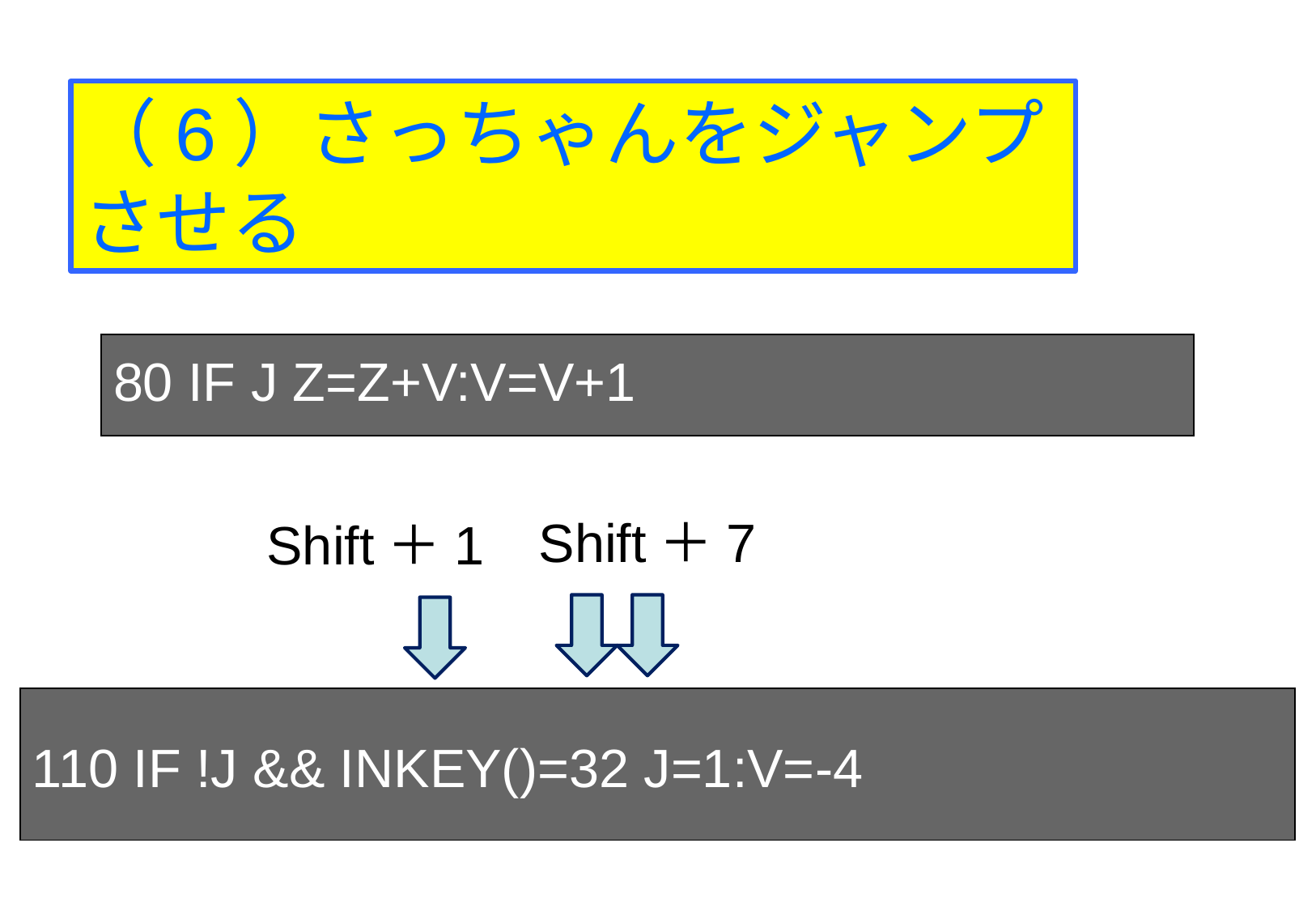

（6）さっちゃんをジャンプさせる
80 IF J Z=Z+V:V=V+1
Shift＋7
Shift＋1

110 IF !J && INKEY()=32 J=1:V=-4